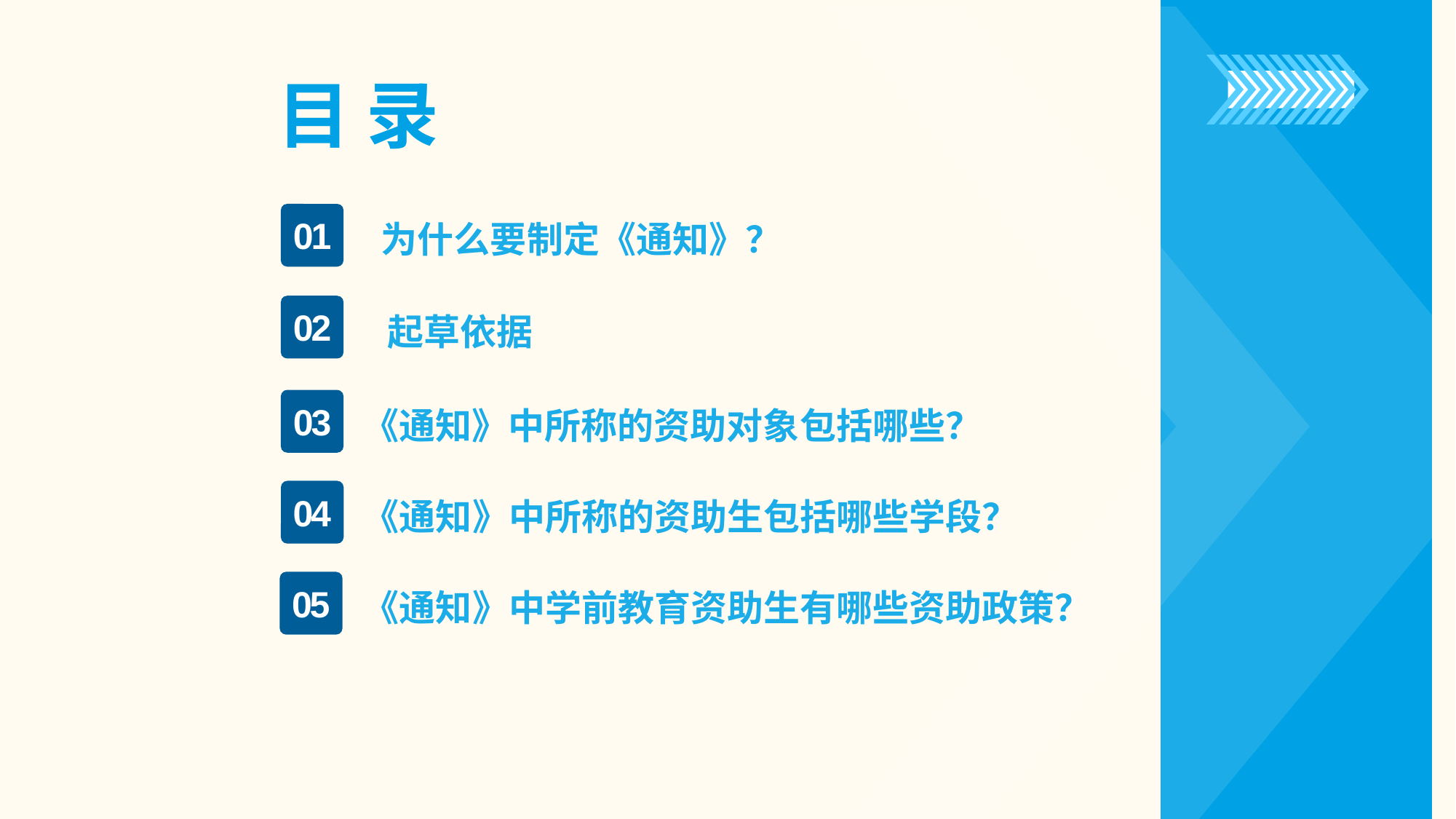

目 录

01
为什么要制定《通知》？

02
起草依据

03
《通知》中所称的资助对象包括哪些？

04
《通知》中所称的资助生包括哪些学段？

05
《通知》中学前教育资助生有哪些资助政策？